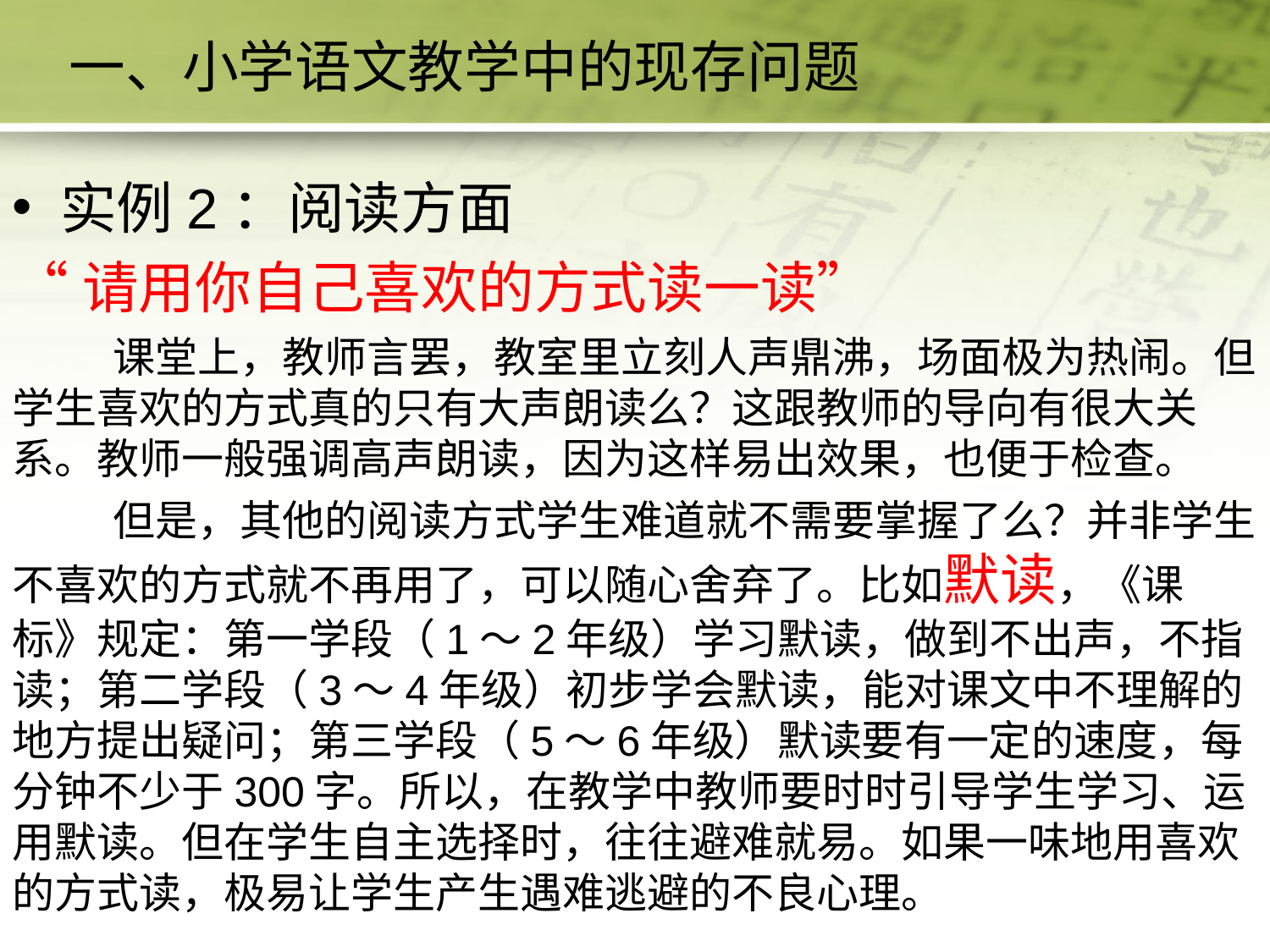

一、小学语文教学中的现存问题
实例2：阅读方面
“请用你自己喜欢的方式读一读”
课堂上，教师言罢，教室里立刻人声鼎沸，场面极为热闹。但学生喜欢的方式真的只有大声朗读么？这跟教师的导向有很大关系。教师一般强调高声朗读，因为这样易出效果，也便于检查。
但是，其他的阅读方式学生难道就不需要掌握了么？并非学生不喜欢的方式就不再用了，可以随心舍弃了。比如默读，《课标》规定：第一学段（1～2年级）学习默读，做到不出声，不指读；第二学段（3～4年级）初步学会默读，能对课文中不理解的地方提出疑问；第三学段（5～6年级）默读要有一定的速度，每分钟不少于300字。所以，在教学中教师要时时引导学生学习、运用默读。但在学生自主选择时，往往避难就易。如果一味地用喜欢的方式读，极易让学生产生遇难逃避的不良心理。